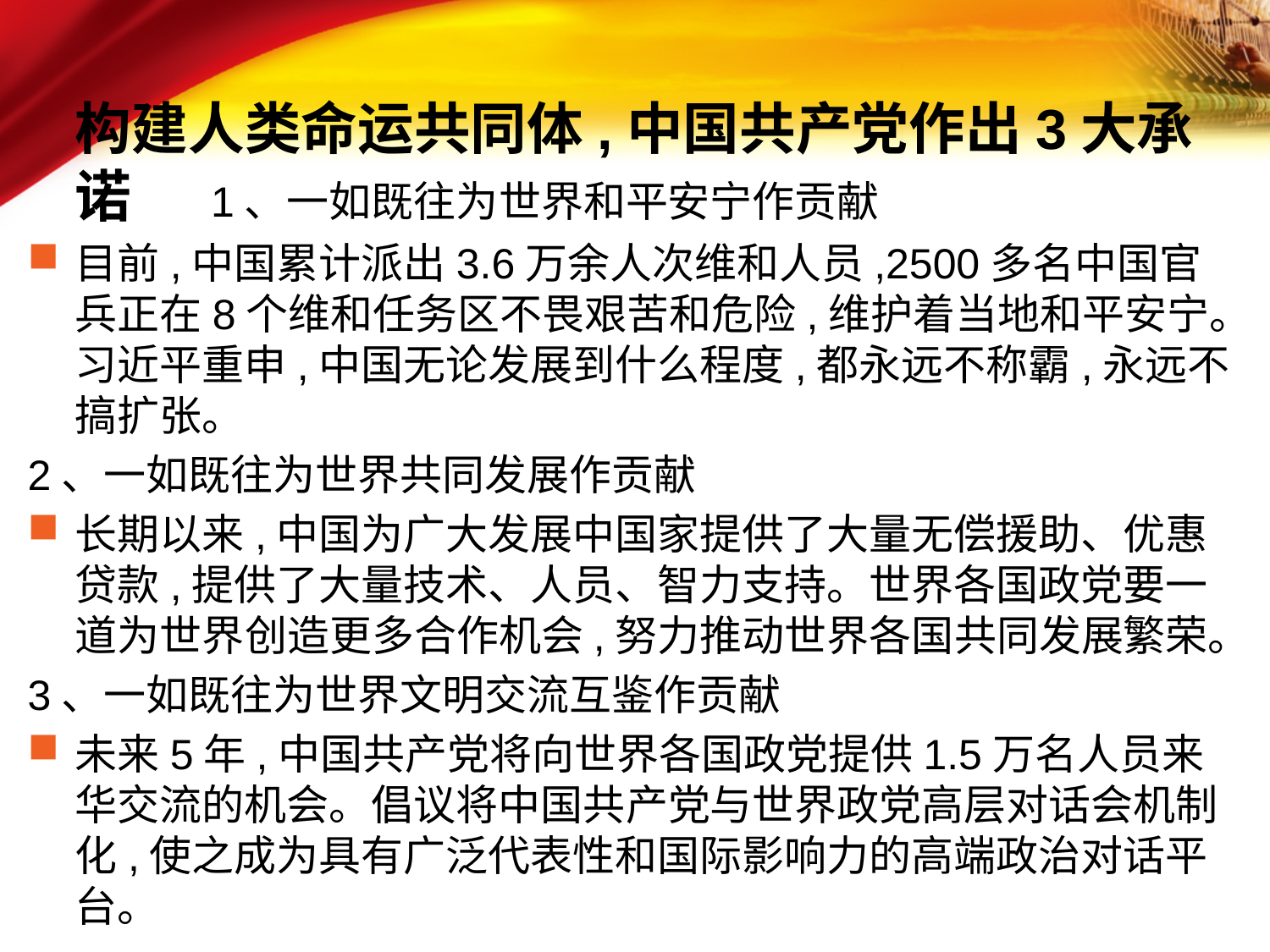

构建人类命运共同体,中国共产党作出3大承诺　　1、一如既往为世界和平安宁作贡献
目前,中国累计派出3.6万余人次维和人员,2500多名中国官兵正在8个维和任务区不畏艰苦和危险,维护着当地和平安宁。习近平重申,中国无论发展到什么程度,都永远不称霸,永远不搞扩张。
2、一如既往为世界共同发展作贡献
长期以来,中国为广大发展中国家提供了大量无偿援助、优惠贷款,提供了大量技术、人员、智力支持。世界各国政党要一道为世界创造更多合作机会,努力推动世界各国共同发展繁荣。
3、一如既往为世界文明交流互鉴作贡献
未来5年,中国共产党将向世界各国政党提供1.5万名人员来华交流的机会。倡议将中国共产党与世界政党高层对话会机制化,使之成为具有广泛代表性和国际影响力的高端政治对话平台。